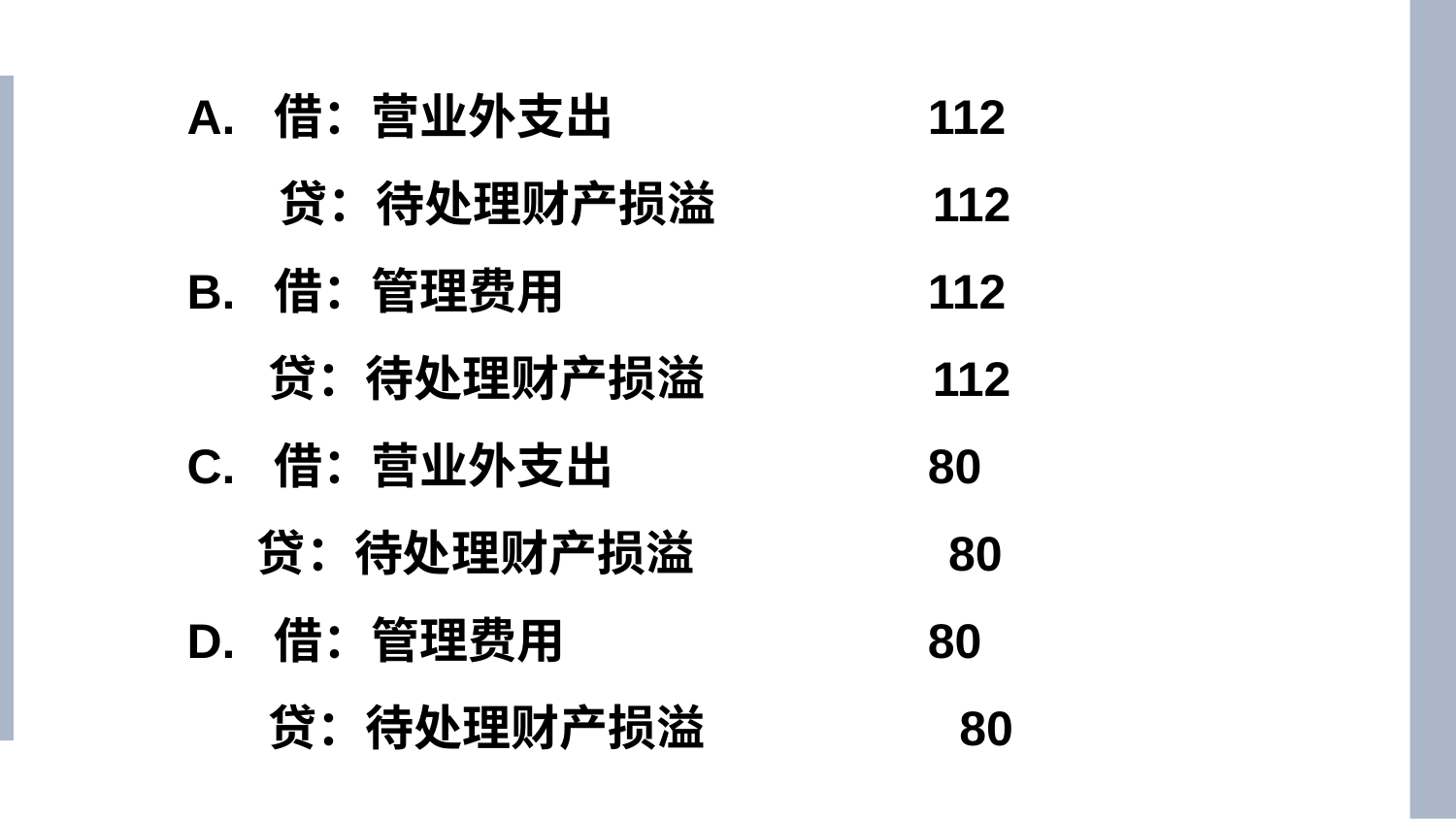

A.  借：营业外支出　　　　　　 112
　    贷：待处理财产损溢　　　　 112
B.  借：管理费用　　　　　　　 112
　   贷：待处理财产损溢　　　　  112
C.  借：营业外支出　　　　　　 80
　  贷：待处理财产损溢　　　　　80
D.  借：管理费用　　　　　　 　80
　   贷：待处理财产损溢　　　　　80